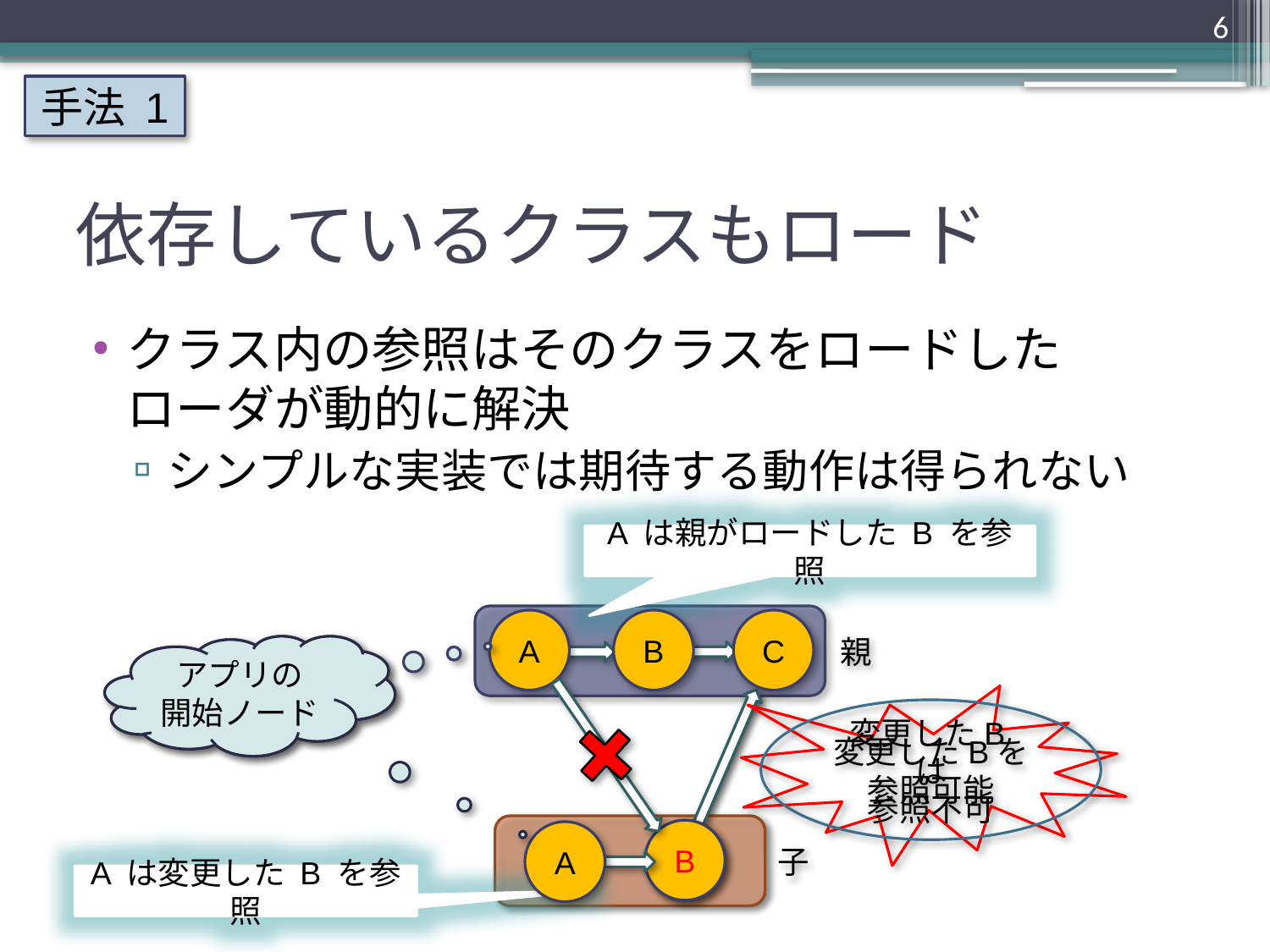

6
手法 1
# 依存しているクラスもロード
クラス内の参照はそのクラスをロードした
ローダが動的に解決
シンプルな実装では期待する動作は得られない

A は親がロードした B を参照

A
B
C
親
アプリの
開始ノード
アプリの
開始ノード

変更したBは
参照不可
変更したBを
参照可能

B
B
A
子

A は変更した B を参照